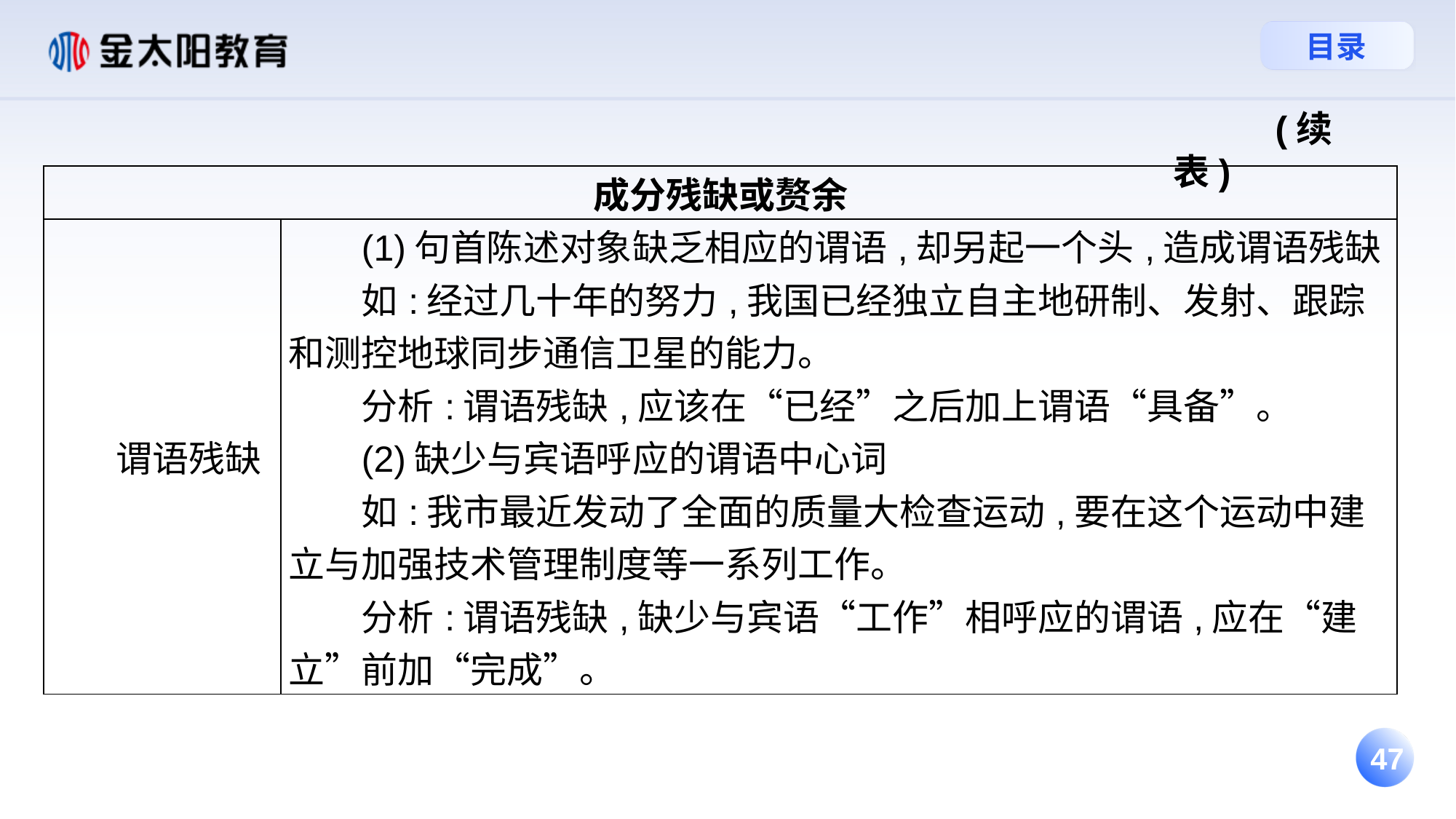

(续表)

| 成分残缺或赘余 |  |
| --- | --- |
| 谓语残缺 | (1)句首陈述对象缺乏相应的谓语,却另起一个头,造成谓语残缺 如:经过几十年的努力,我国已经独立自主地研制、发射、跟踪和测控地球同步通信卫星的能力。 分析:谓语残缺,应该在“已经”之后加上谓语“具备”。 (2)缺少与宾语呼应的谓语中心词 如:我市最近发动了全面的质量大检查运动,要在这个运动中建立与加强技术管理制度等一系列工作。 分析:谓语残缺,缺少与宾语“工作”相呼应的谓语,应在“建立”前加“完成”。 |